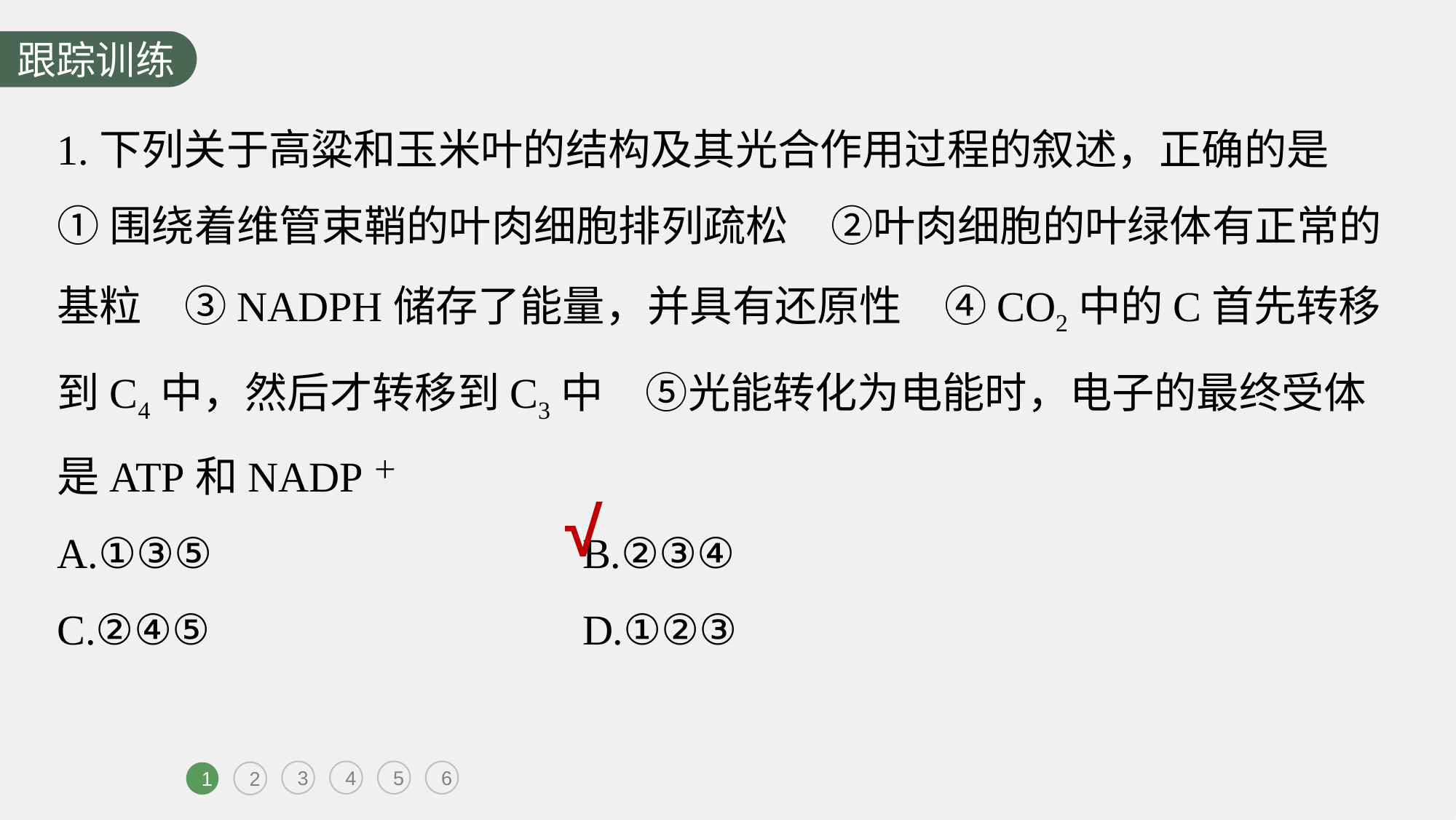

跟踪训练
1.下列关于高粱和玉米叶的结构及其光合作用过程的叙述，正确的是
①围绕着维管束鞘的叶肉细胞排列疏松　②叶肉细胞的叶绿体有正常的基粒　③NADPH储存了能量，并具有还原性　④CO2中的C首先转移到C4中，然后才转移到C3中　⑤光能转化为电能时，电子的最终受体是ATP和NADP＋
A.①③⑤  	B.②③④
C.②④⑤  	D.①②③
√
3
4
5
6
1
2